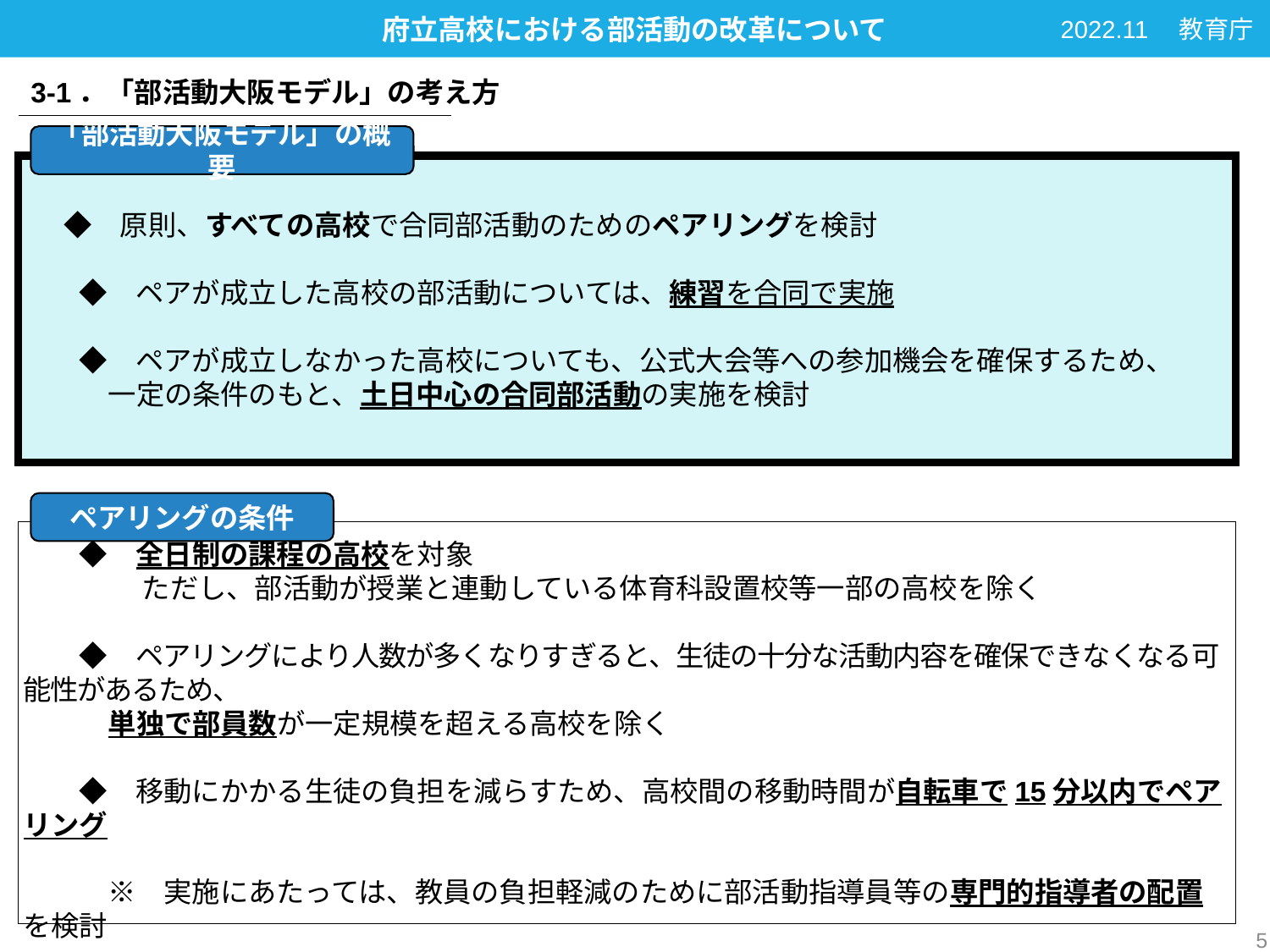

府立高校における部活動の改革について
2022.11　教育庁
3-1．「部活動大阪モデル」の考え方
「部活動大阪モデル」の概要
　  ◆　原則、すべての高校で合同部活動のためのペアリングを検討

　　◆　ペアが成立した高校の部活動については、練習を合同で実施

　　◆　ペアが成立しなかった高校についても、公式大会等への参加機会を確保するため、
一定の条件のもと、土日中心の合同部活動の実施を検討
ペアリングの条件

　　◆　全日制の課程の高校を対象
　　　　 ただし、部活動が授業と連動している体育科設置校等一部の高校を除く

　　◆　ペアリングにより人数が多くなりすぎると、生徒の十分な活動内容を確保できなくなる可能性があるため、
単独で部員数が一定規模を超える高校を除く

　　◆　移動にかかる生徒の負担を減らすため、高校間の移動時間が自転車で15分以内でペアリング

　　　※　実施にあたっては、教員の負担軽減のために部活動指導員等の専門的指導者の配置を検討
5